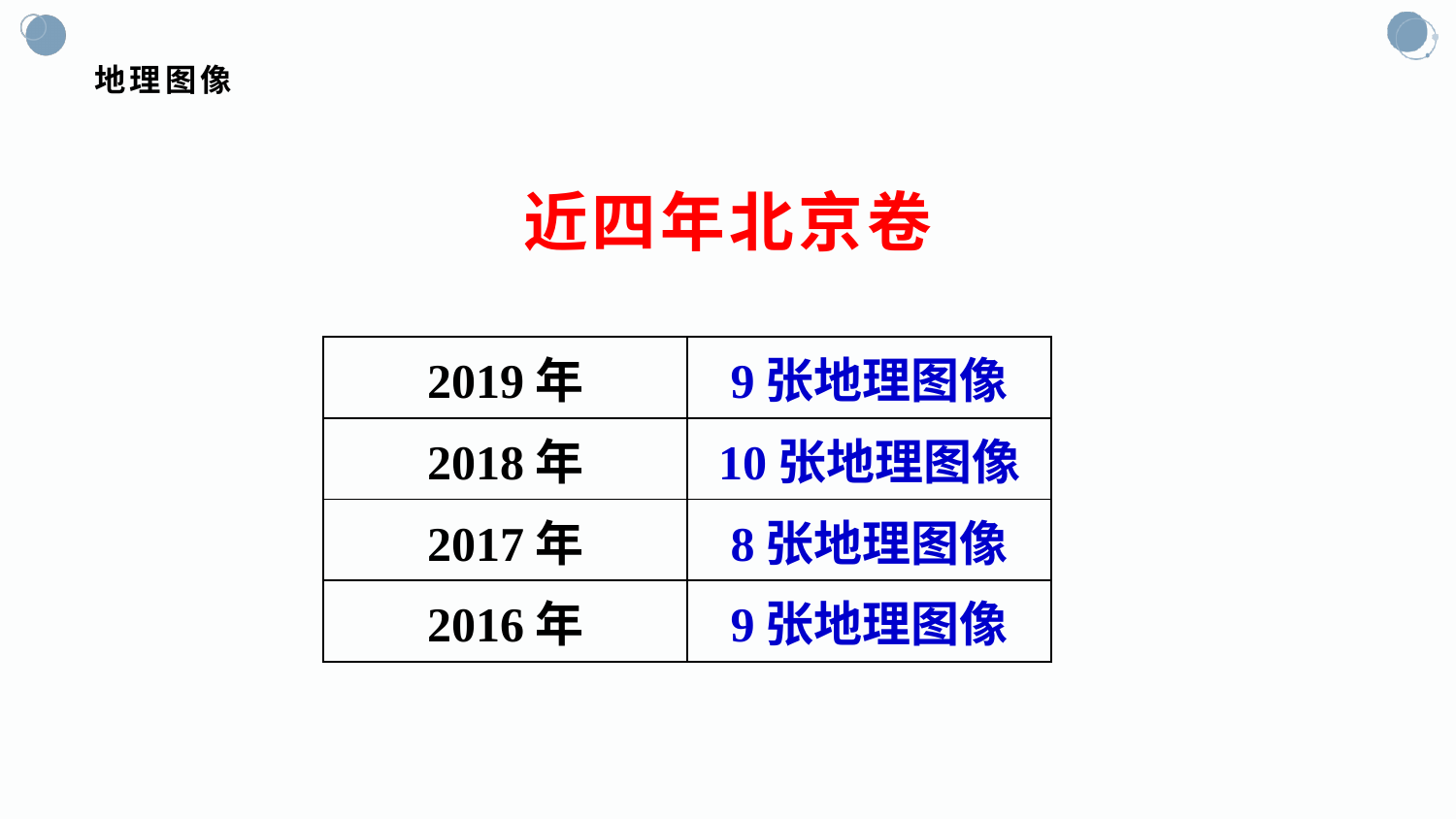

# 地理图像
近四年北京卷
| 2019年 | 9张地理图像 |
| --- | --- |
| 2018年 | 10张地理图像 |
| 2017年 | 8张地理图像 |
| 2016年 | 9张地理图像 |